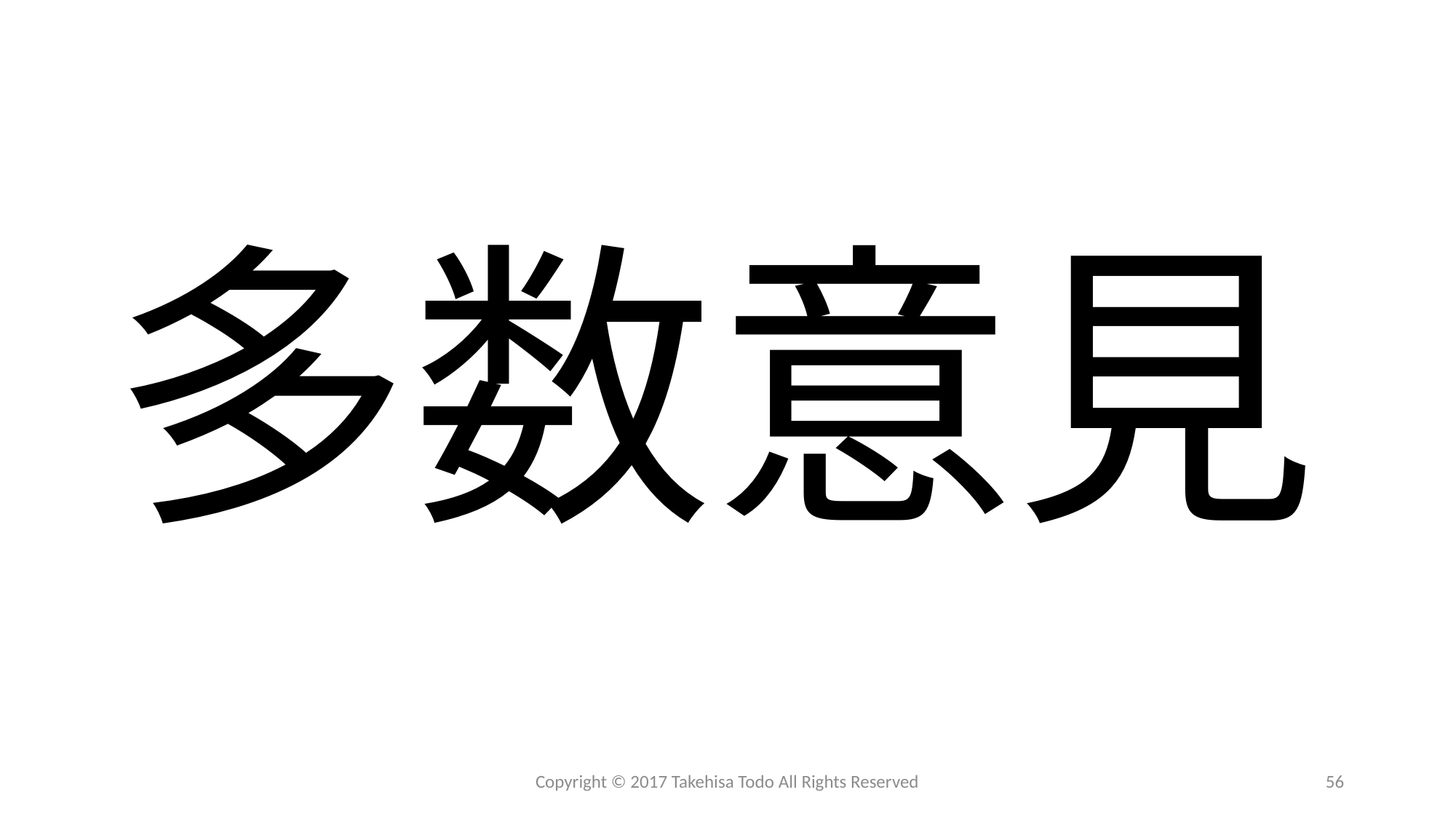

# 多数意見
Copyright © 2017 Takehisa Todo All Rights Reserved
56